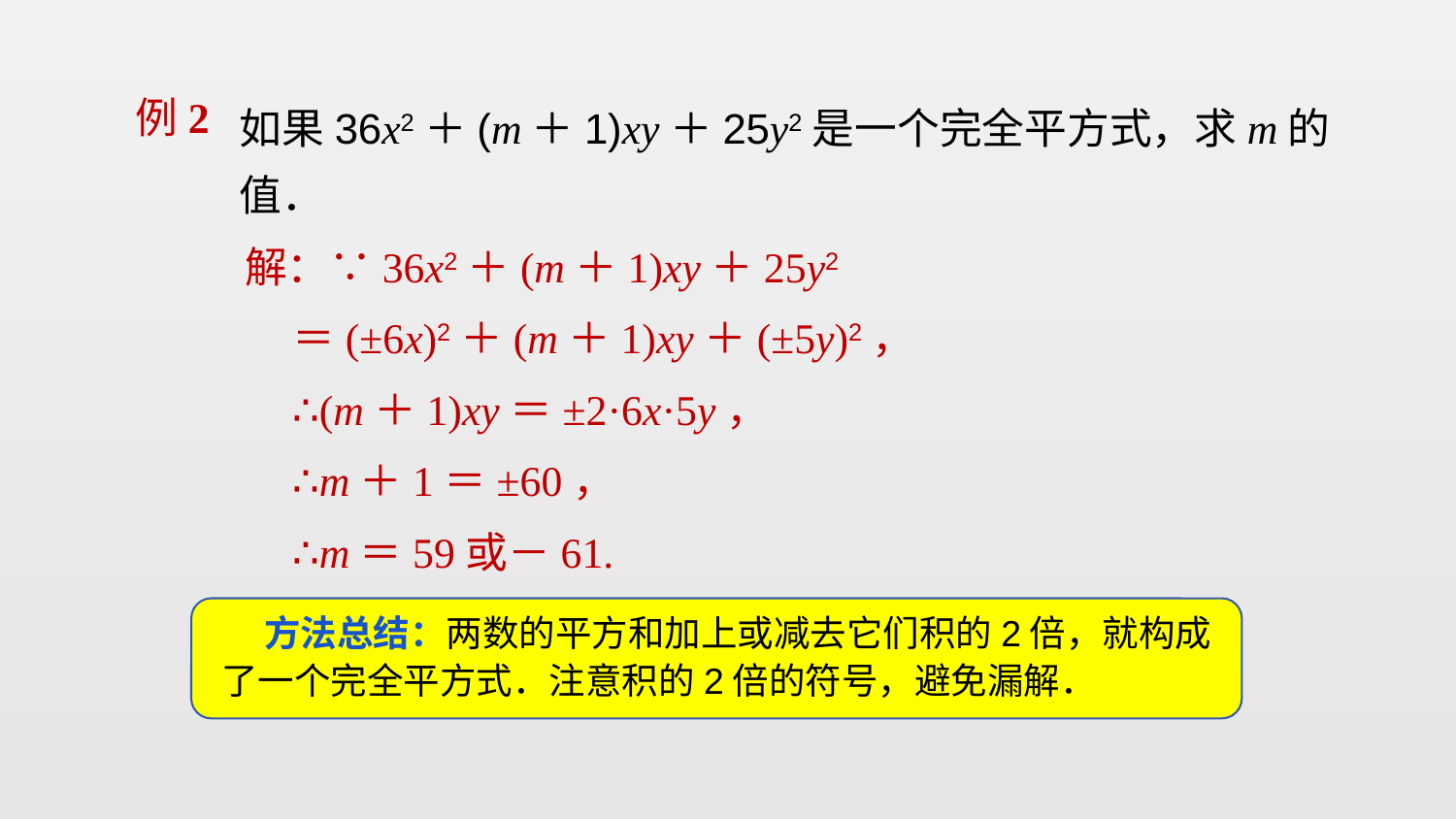

如果36x2＋(m＋1)xy＋25y2是一个完全平方式，求m的值．
例2
解：∵36x2＋(m＋1)xy＋25y2
    ＝(±6x)2＋(m＋1)xy＋(±5y)2，
    ∴(m＋1)xy＝±2·6x·5y，
    ∴m＋1＝±60，
    ∴m＝59或－61.

方法总结：两数的平方和加上或减去它们积的2倍，就构成了一个完全平方式．注意积的2倍的符号，避免漏解．